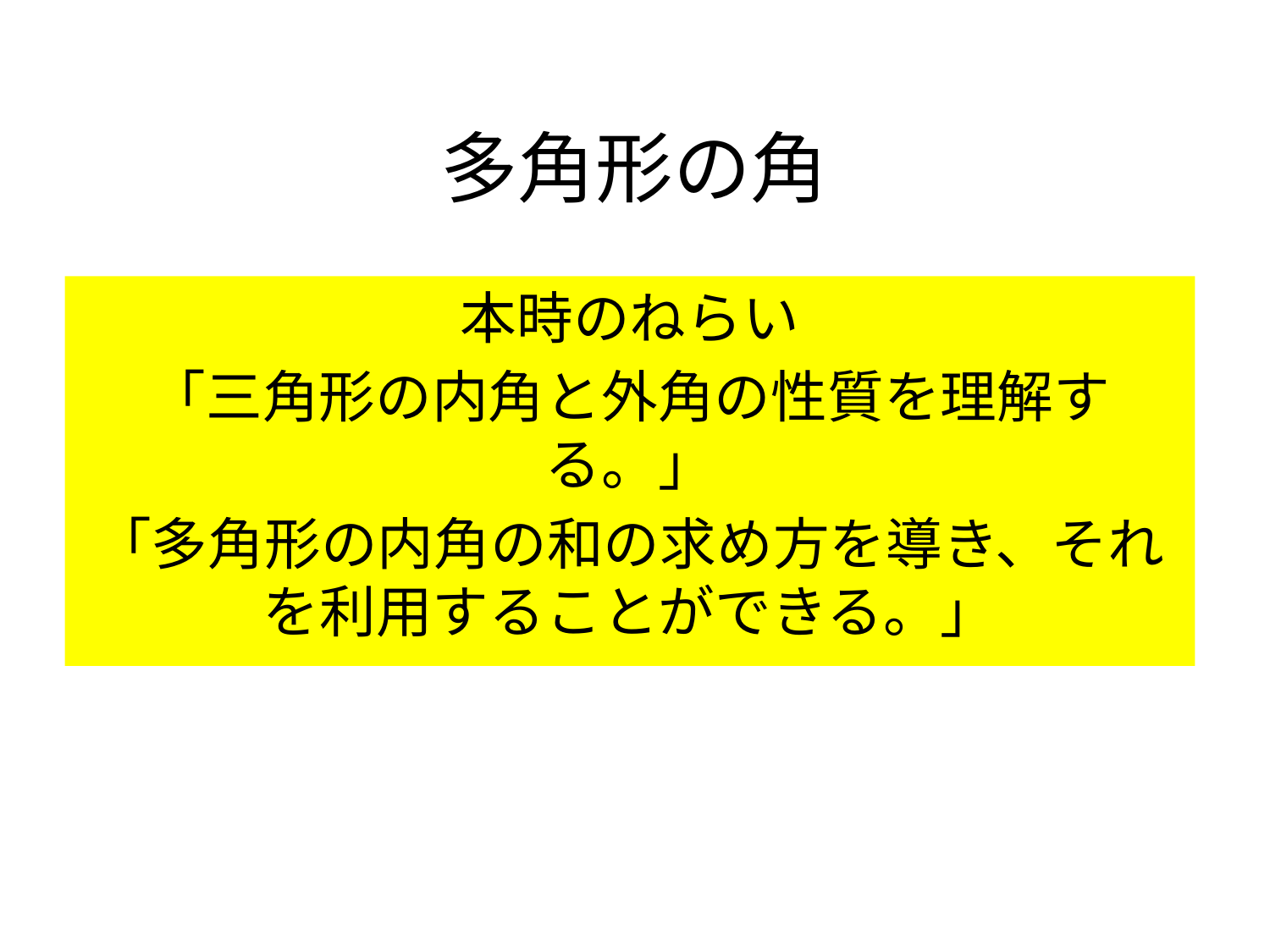

# 多角形の角
本時のねらい
「三角形の内角と外角の性質を理解する。」
「多角形の内角の和の求め方を導き、それを利用することができる。」